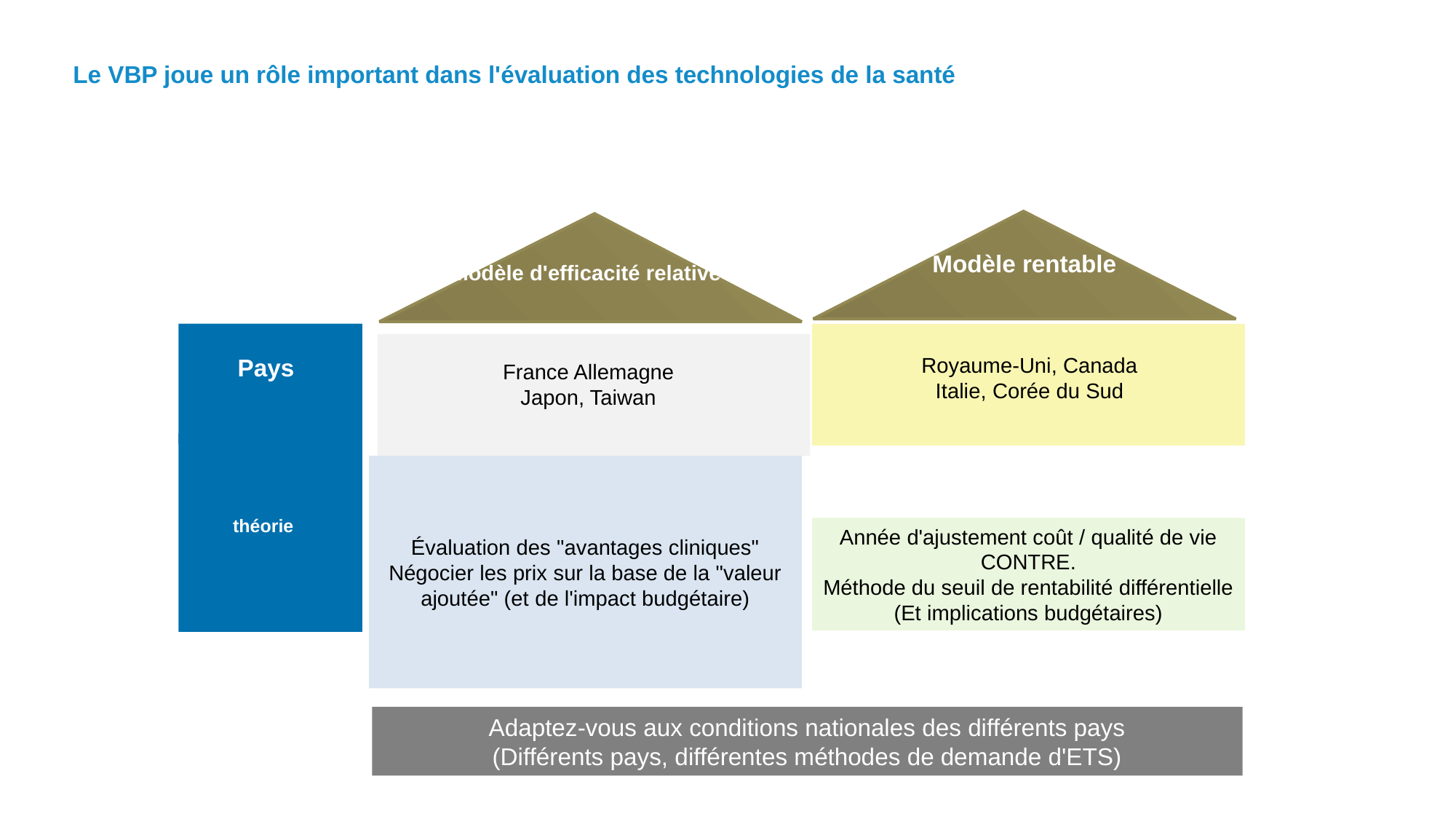

Le VBP joue un rôle important dans l'évaluation des technologies de la santé

Modèle rentable
Modèle d'efficacité relative
成本效益模型

Royaume-Uni, Canada
Italie, Corée du Sud
Pays
France Allemagne
Japon, Taiwan

Évaluation des "avantages cliniques"
Négocier les prix sur la base de la "valeur ajoutée" (et de l'impact budgétaire)
Année d'ajustement coût / qualité de vie
CONTRE.
Méthode du seuil de rentabilité différentielle
(Et implications budgétaires)
théorie
Adaptez-vous aux conditions nationales des différents pays
(Différents pays, différentes méthodes de demande d'ETS)